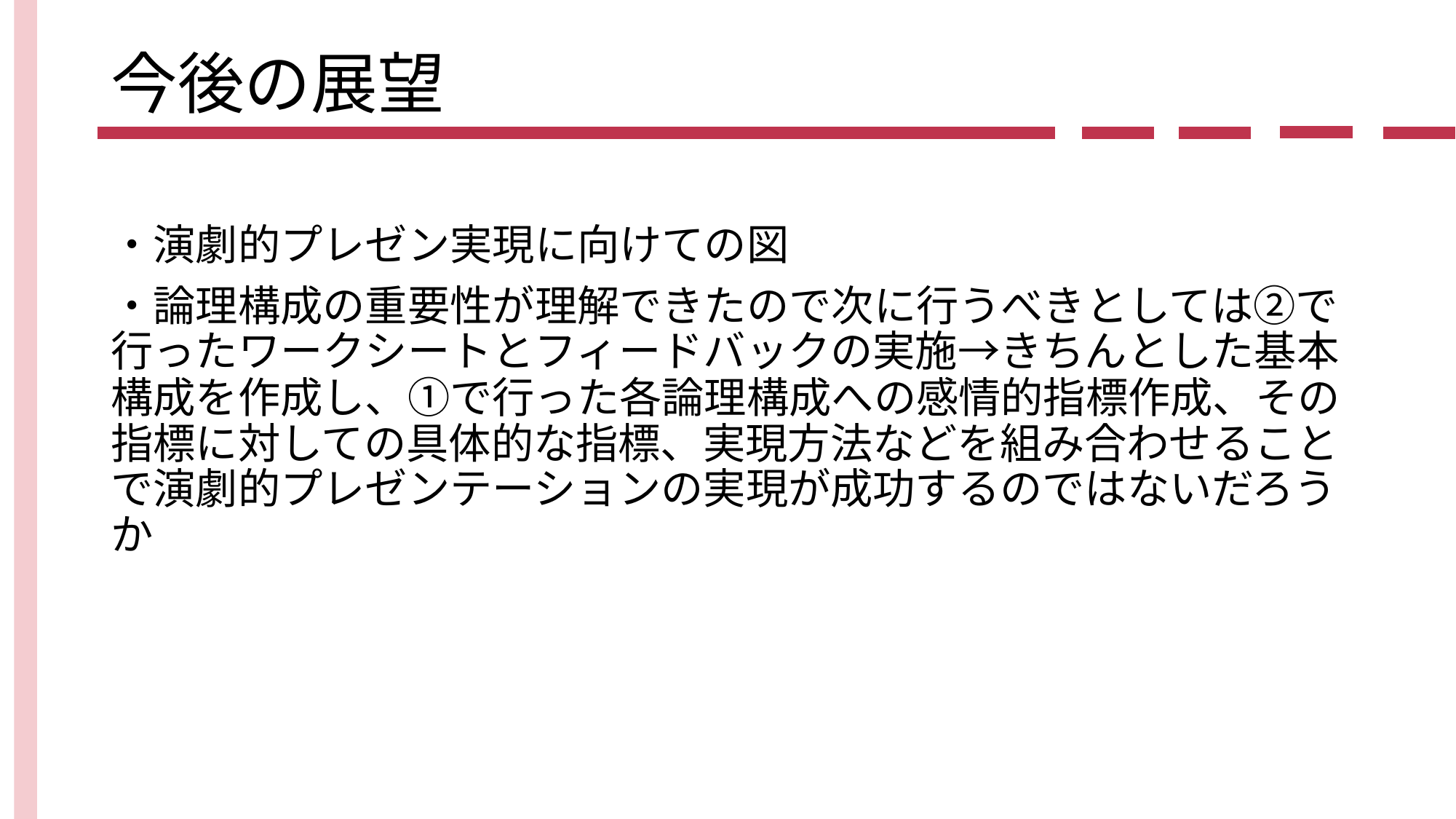

# 今後の展望
・演劇的プレゼン実現に向けての図
・論理構成の重要性が理解できたので次に行うべきとしては②で行ったワークシートとフィードバックの実施→きちんとした基本構成を作成し、①で行った各論理構成への感情的指標作成、その指標に対しての具体的な指標、実現方法などを組み合わせることで演劇的プレゼンテーションの実現が成功するのではないだろうか